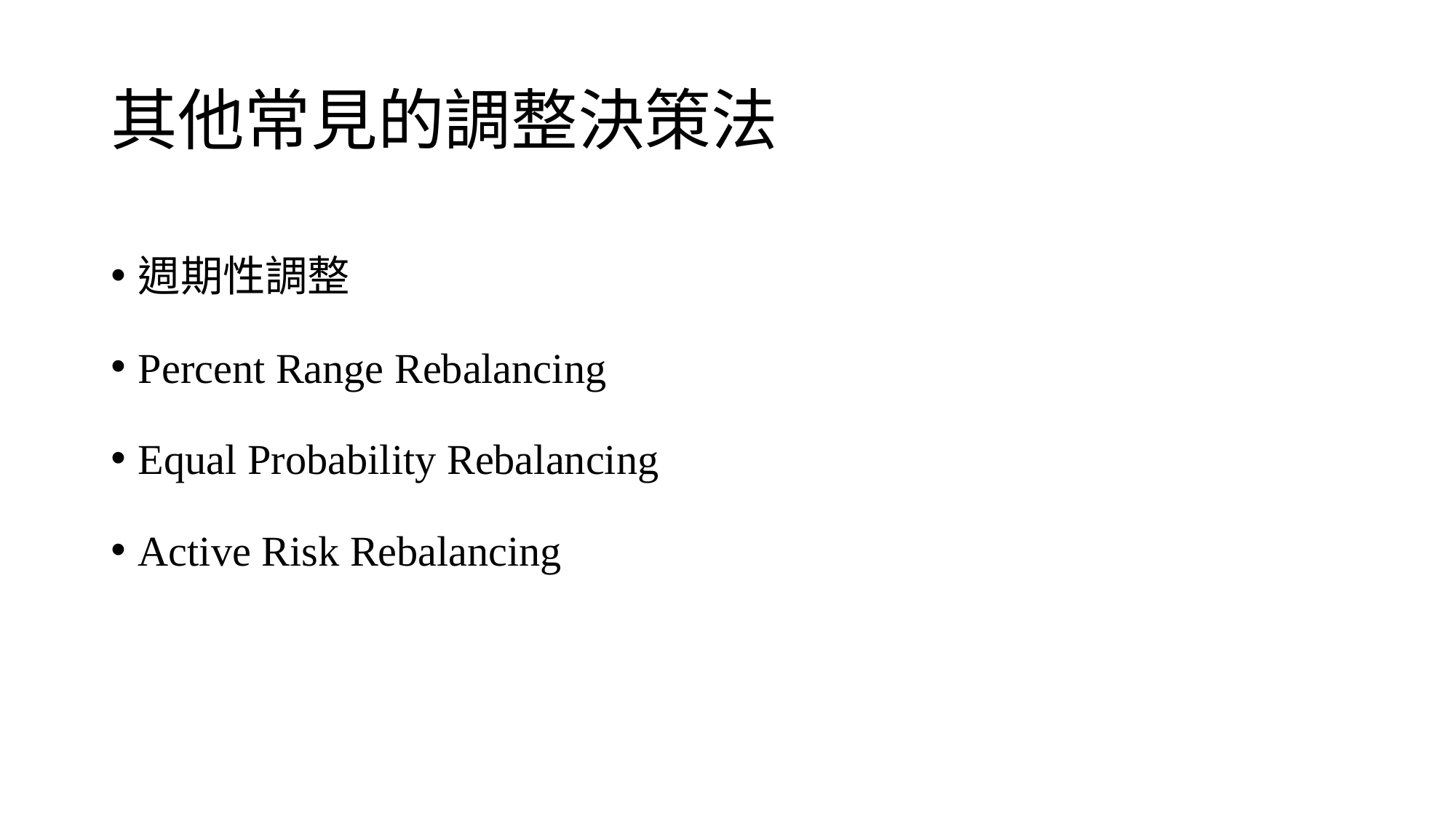

# 其他常見的調整決策法
週期性調整
Percent Range Rebalancing
Equal Probability Rebalancing
Active Risk Rebalancing